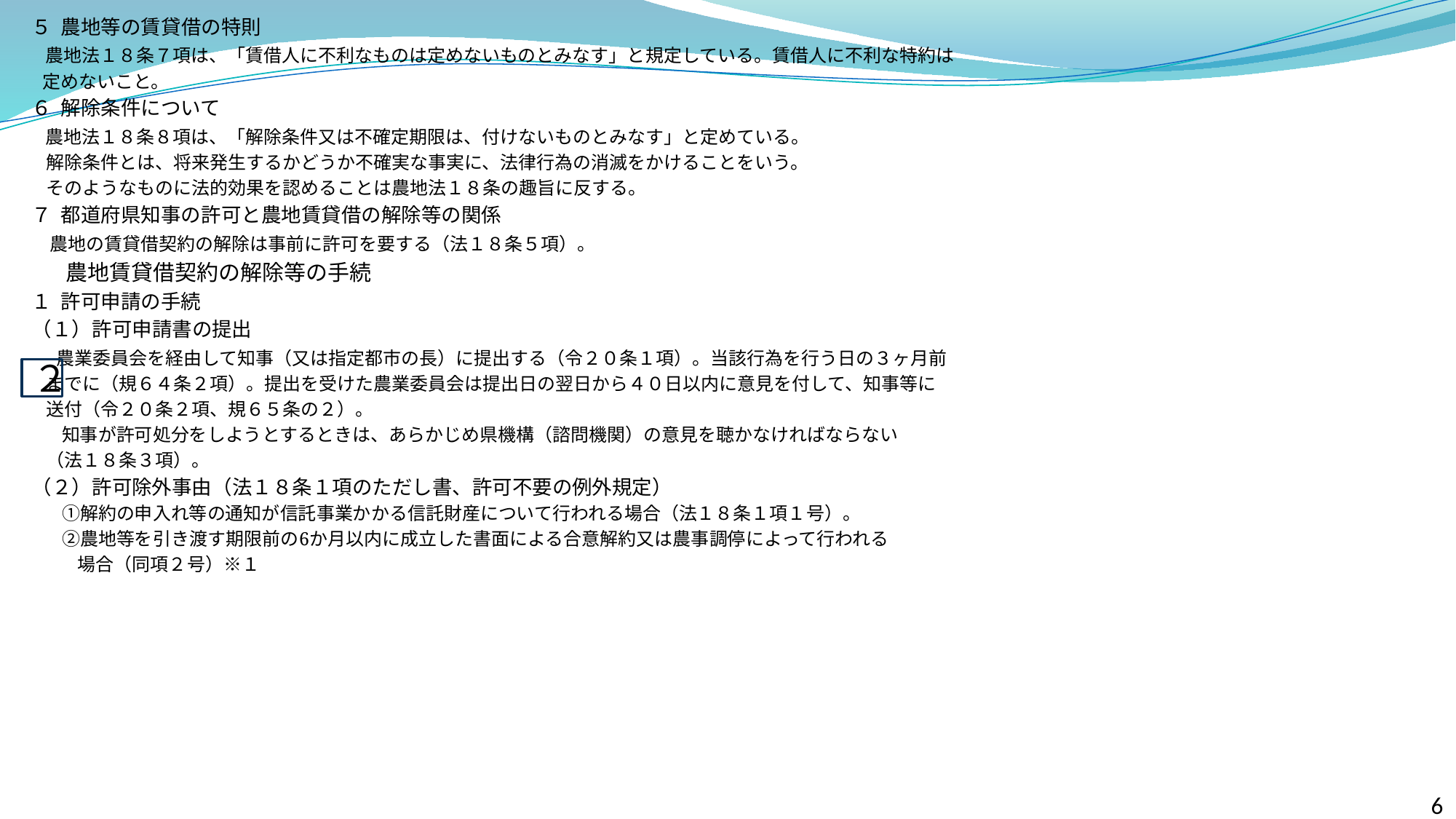

５  農地等の賃貸借の特則
      農地法１８条７項は、「賃借人に不利なものは定めないものとみなす」と規定している。賃借人に不利な特約は
      定めないこと。
   ６  解除条件について
      農地法１８条８項は、「解除条件又は不確定期限は、付けないものとみなす」と定めている。
       解除条件とは、将来発生するかどうか不確実な事実に、法律行為の消滅をかけることをいう。
       そのようなものに法的効果を認めることは農地法１８条の趣旨に反する。
   ７  都道府県知事の許可と農地賃貸借の解除等の関係
       農地の賃貸借契約の解除は事前に許可を要する（法１８条５項）。
　　 農地賃貸借契約の解除等の手続
   １  許可申請の手続
   （１）許可申請書の提出
 　   農業委員会を経由して知事（又は指定都市の長）に提出する（令２０条１項）。当該行為を行う日の３ヶ月前
       までに（規６４条２項）。提出を受けた農業委員会は提出日の翌日から４０日以内に意見を付して、知事等に
       送付（令２０条２項、規６５条の２）。
　　  知事が許可処分をしようとするときは、あらかじめ県機構（諮問機関）の意見を聴かなければならない
       （法１８条３項）。
   （２）許可除外事由（法１８条１項のただし書、許可不要の例外規定）
　　  ①解約の申入れ等の通知が信託事業かかる信託財産について行われる場合（法１８条１項１号）。
　　  ②農地等を引き渡す期限前の6か月以内に成立した書面による合意解約又は農事調停によって行われる
　　      場合（同項２号）※１

２
6